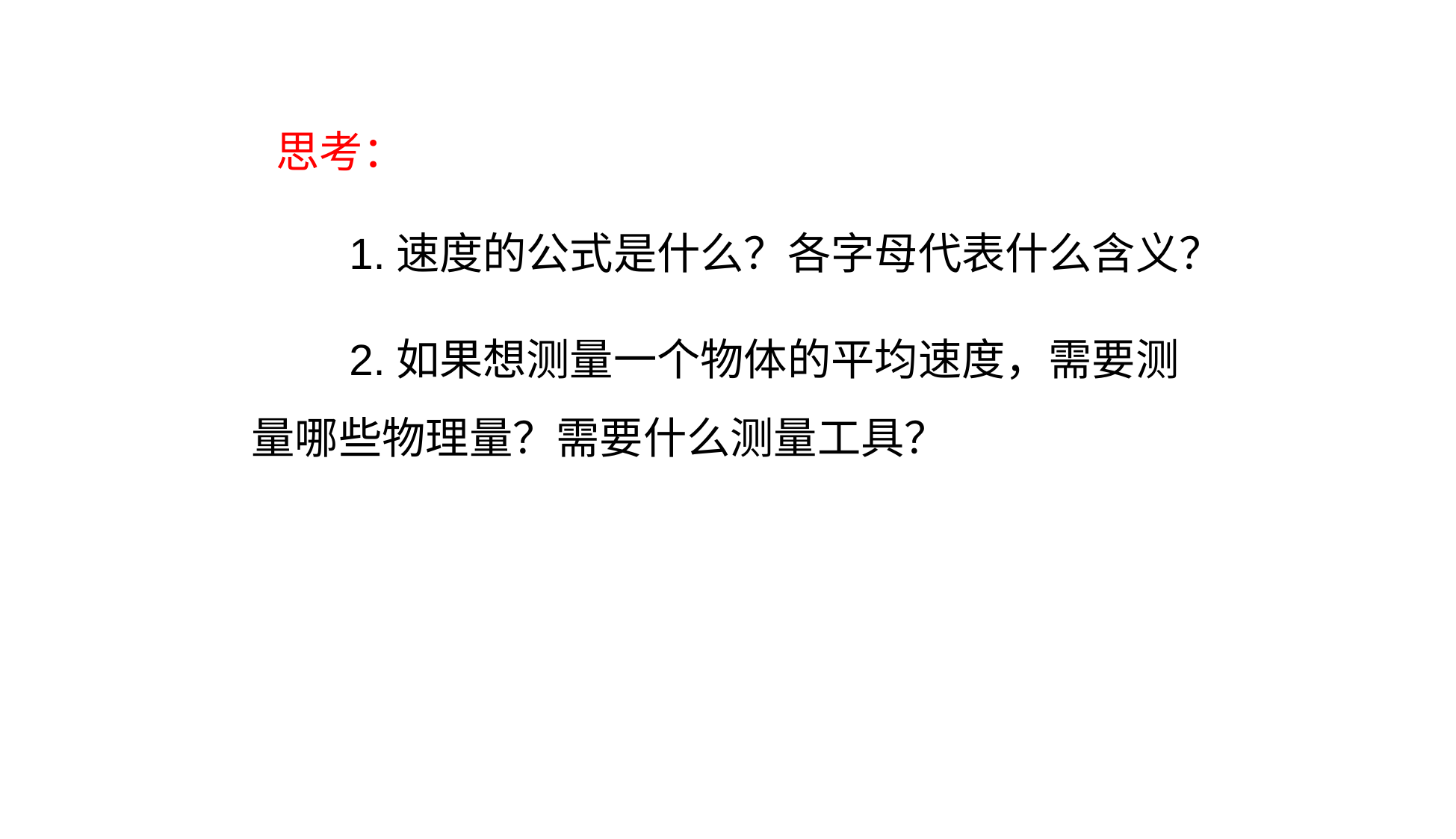

思考：
　　1.速度的公式是什么？各字母代表什么含义？
　　2.如果想测量一个物体的平均速度，需要测量哪些物理量？需要什么测量工具？